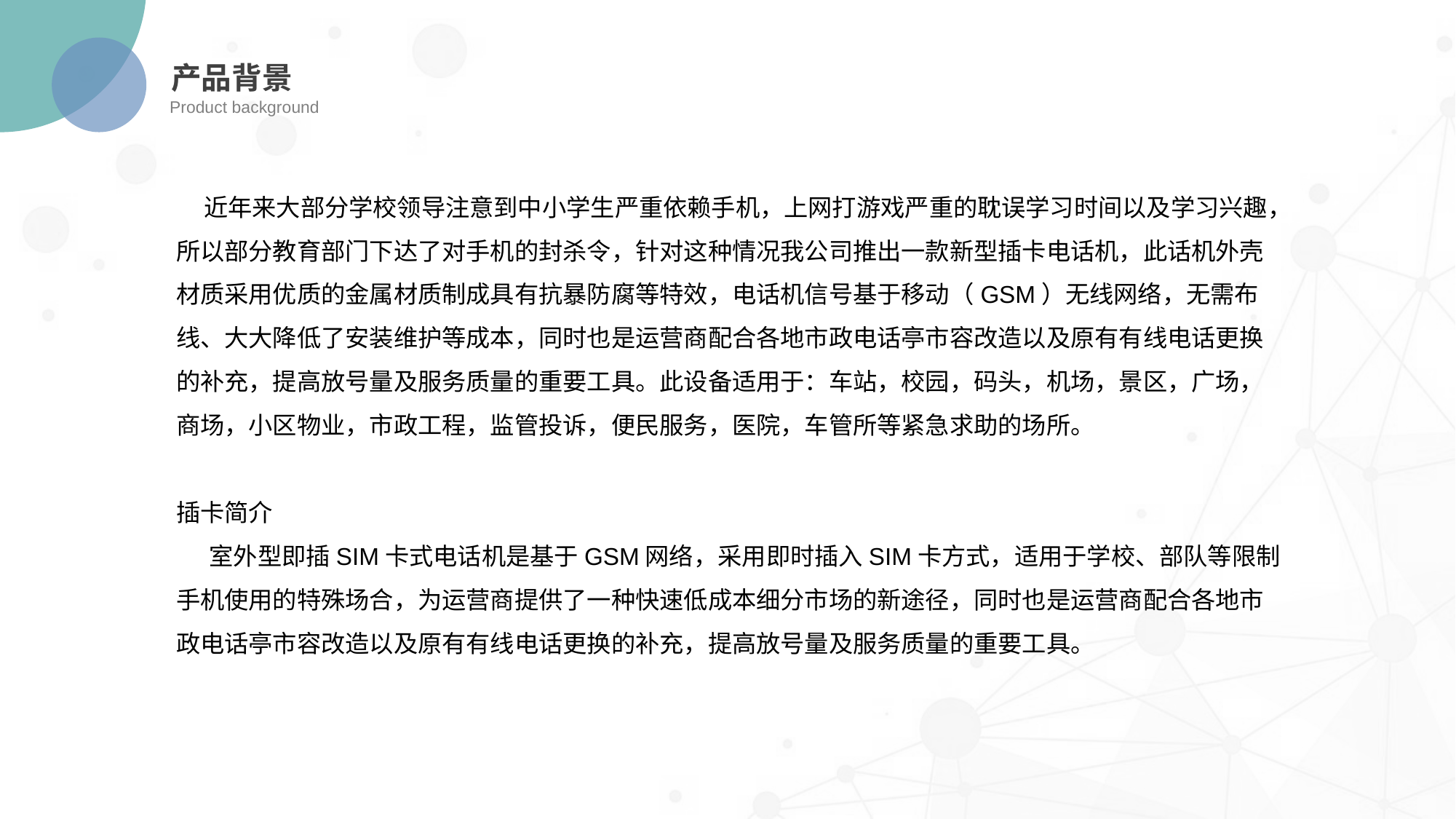

产品背景
Product background
    近年来大部分学校领导注意到中小学生严重依赖手机，上网打游戏严重的耽误学习时间以及学习兴趣，所以部分教育部门下达了对手机的封杀令，针对这种情况我公司推出一款新型插卡电话机，此话机外壳材质采用优质的金属材质制成具有抗暴防腐等特效，电话机信号基于移动（GSM）无线网络，无需布线、大大降低了安装维护等成本，同时也是运营商配合各地市政电话亭市容改造以及原有有线电话更换的补充，提高放号量及服务质量的重要工具。此设备适用于：车站，校园，码头，机场，景区，广场，商场，小区物业，市政工程，监管投诉，便民服务，医院，车管所等紧急求助的场所。

插卡简介
     室外型即插SIM卡式电话机是基于GSM网络，采用即时插入SIM卡方式，适用于学校、部队等限制手机使用的特殊场合，为运营商提供了一种快速低成本细分市场的新途径，同时也是运营商配合各地市政电话亭市容改造以及原有有线电话更换的补充，提高放号量及服务质量的重要工具。